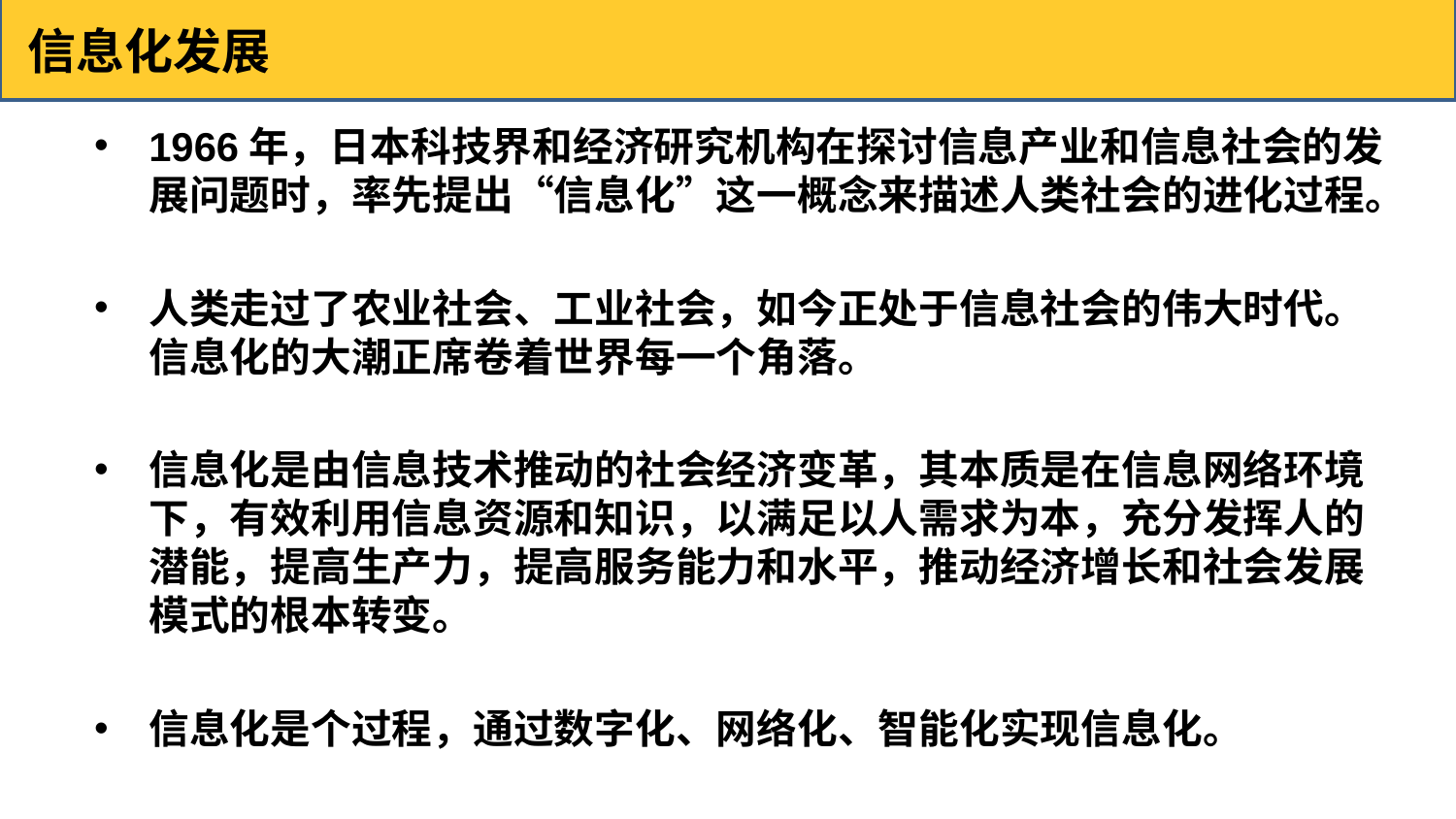

信息化发展

1966年，日本科技界和经济研究机构在探讨信息产业和信息社会的发展问题时，率先提出“信息化”这一概念来描述人类社会的进化过程。

人类走过了农业社会、工业社会，如今正处于信息社会的伟大时代。信息化的大潮正席卷着世界每一个角落。

信息化是由信息技术推动的社会经济变革，其本质是在信息网络环境下，有效利用信息资源和知识，以满足以人需求为本，充分发挥人的潜能，提高生产力，提高服务能力和水平，推动经济增长和社会发展模式的根本转变。

信息化是个过程，通过数字化、网络化、智能化实现信息化。

4